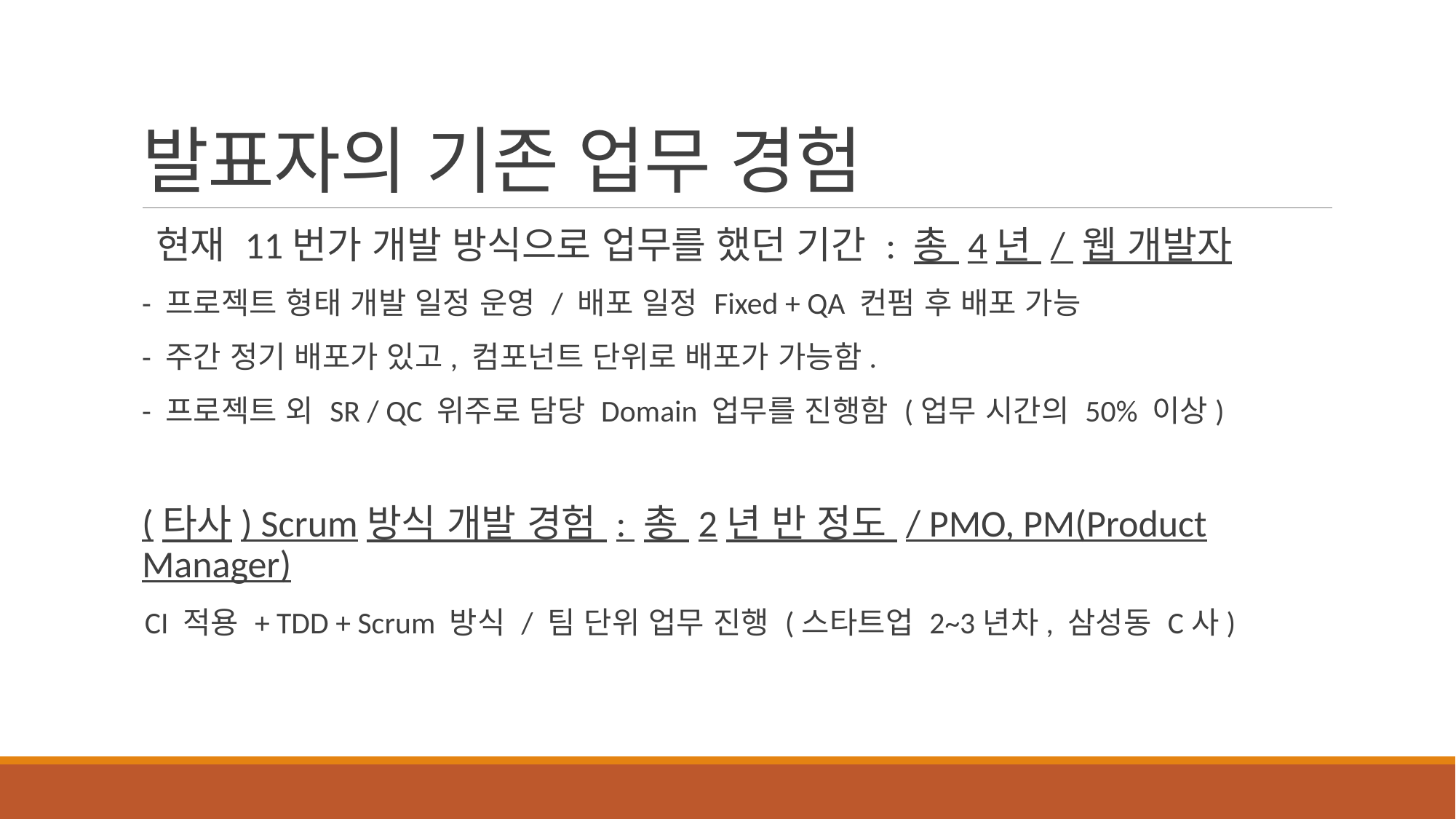

# 발표자의 기존 업무 경험
 현재 11번가 개발 방식으로 업무를 했던 기간 : 총 4년 / 웹 개발자
- 프로젝트 형태 개발 일정 운영 / 배포 일정 Fixed + QA 컨펌 후 배포 가능
- 주간 정기 배포가 있고, 컴포넌트 단위로 배포가 가능함.
- 프로젝트 외 SR / QC 위주로 담당 Domain 업무를 진행함 (업무 시간의 50% 이상)

(타사) Scrum방식 개발 경험 : 총 2년 반 정도 / PMO, PM(Product Manager)
  CI 적용 + TDD + Scrum 방식 / 팀 단위 업무 진행 (스타트업 2~3년차, 삼성동 C사)